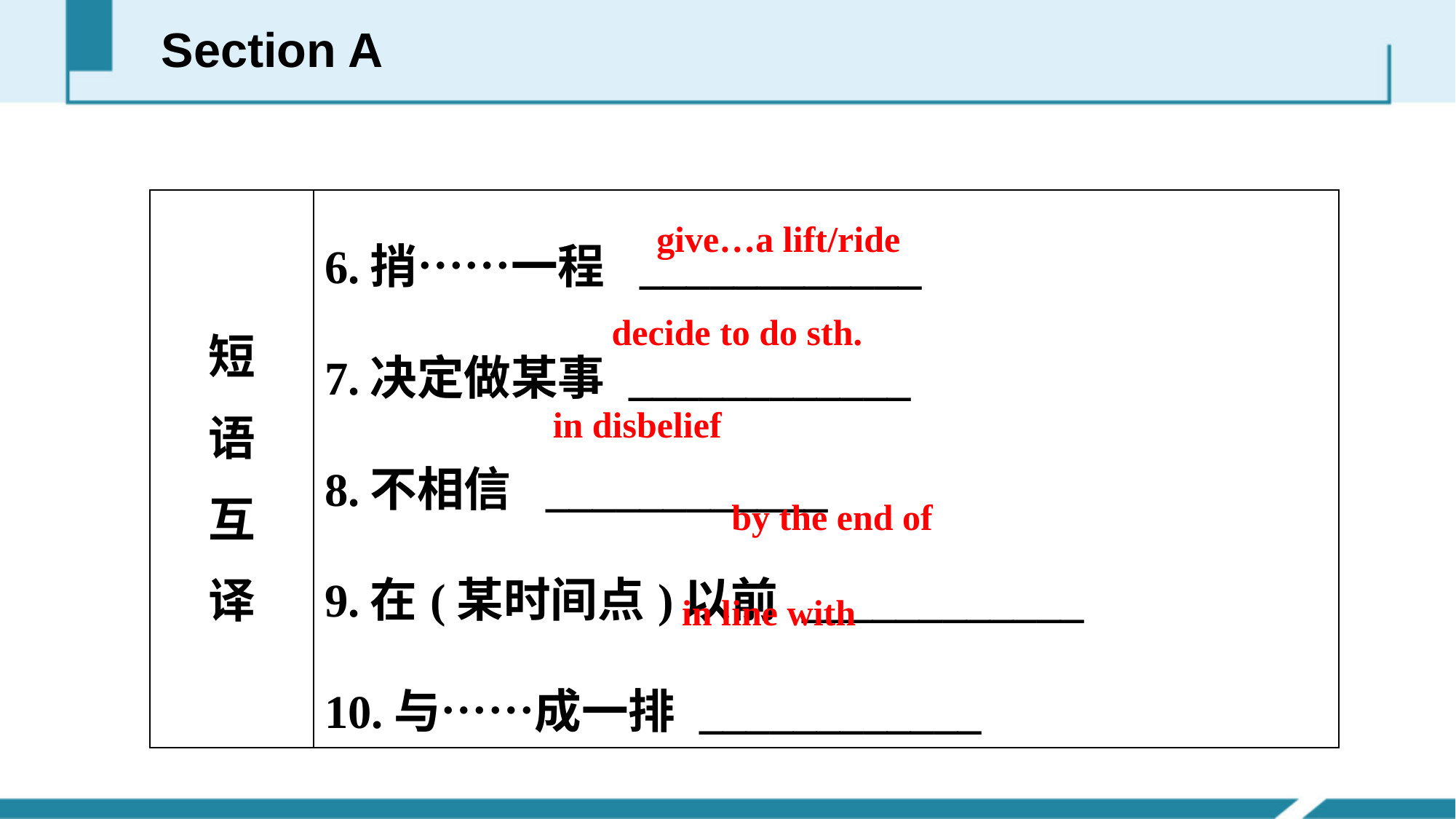

Section A
| 短 语 互 译 | 6.捎……一程 \_\_\_\_\_\_\_\_\_\_\_\_ 7.决定做某事 \_\_\_\_\_\_\_\_\_\_\_\_ 8.不相信 \_\_\_\_\_\_\_\_\_\_\_\_ 9.在(某时间点)以前 \_\_\_\_\_\_\_\_\_\_\_\_ 10.与……成一排 \_\_\_\_\_\_\_\_\_\_\_\_ |
| --- | --- |
give…a lift/ride
decide to do sth.

in disbelief
by the end of
in line with